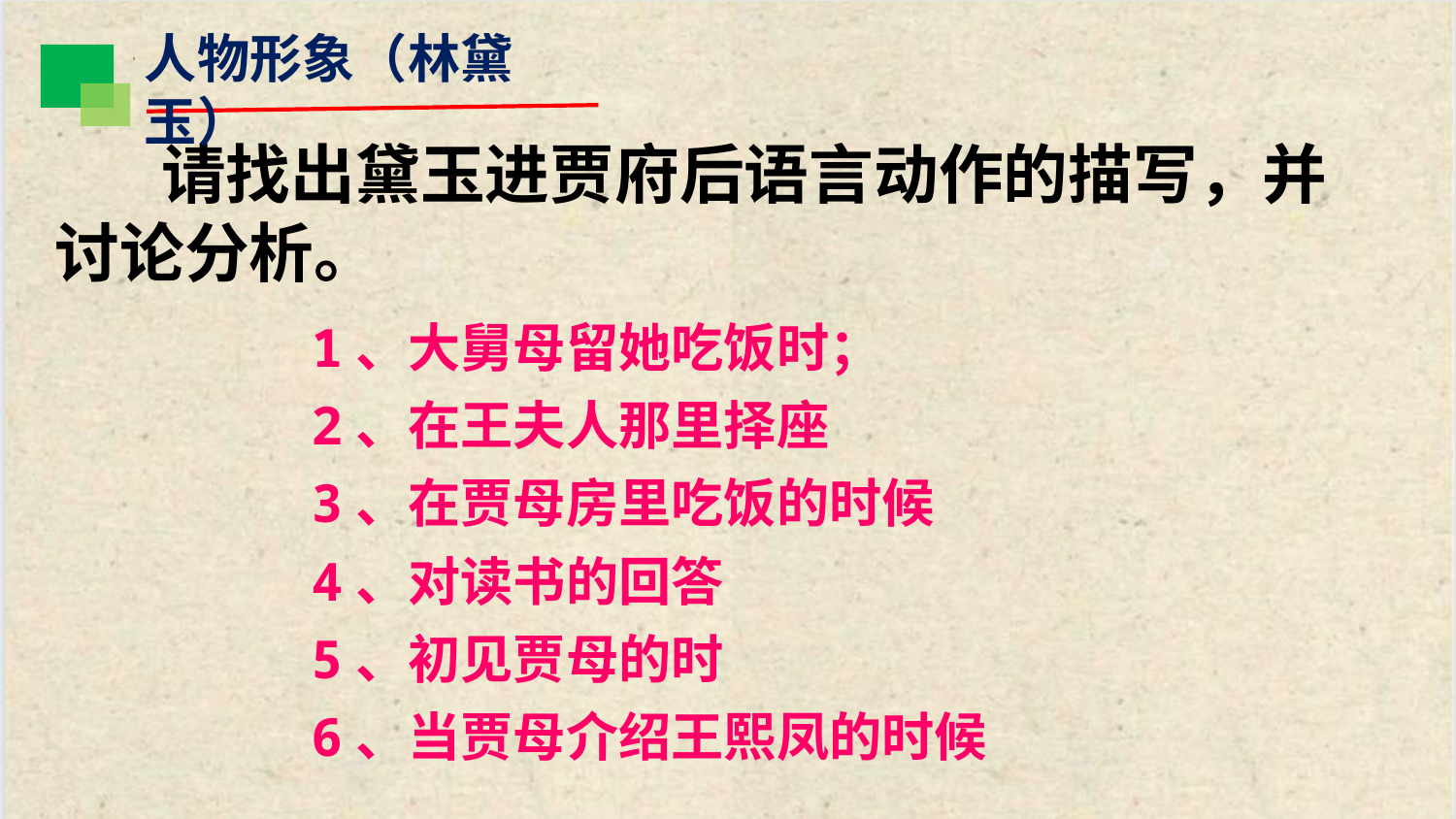

人物形象（林黛玉）

      请找出黛玉进贾府后语言动作的描写，并讨论分析。
1、大舅母留她吃饭时；
2、在王夫人那里择座
3、在贾母房里吃饭的时候
4、对读书的回答
5、初见贾母的时
6、当贾母介绍王熙凤的时候